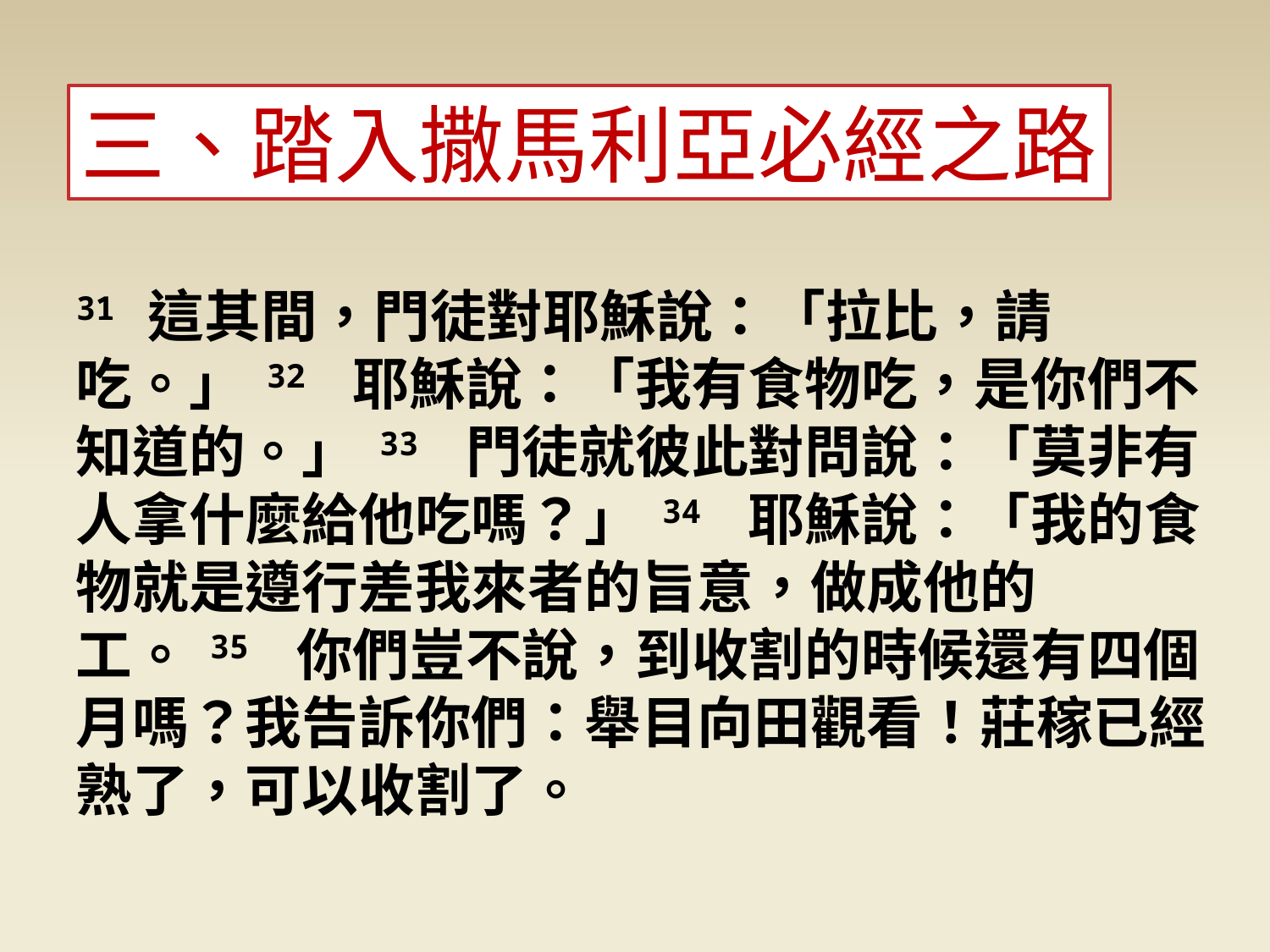

三、踏入撒馬利亞必經之路
31 這其間，門徒對耶穌說：「拉比，請吃。」 32 耶穌說：「我有食物吃，是你們不知道的。」 33 門徒就彼此對問說：「莫非有人拿什麼給他吃嗎？」 34 耶穌說：「我的食物就是遵行差我來者的旨意，做成他的工。 35 你們豈不說，到收割的時候還有四個月嗎？我告訴你們：舉目向田觀看！莊稼已經熟了，可以收割了。